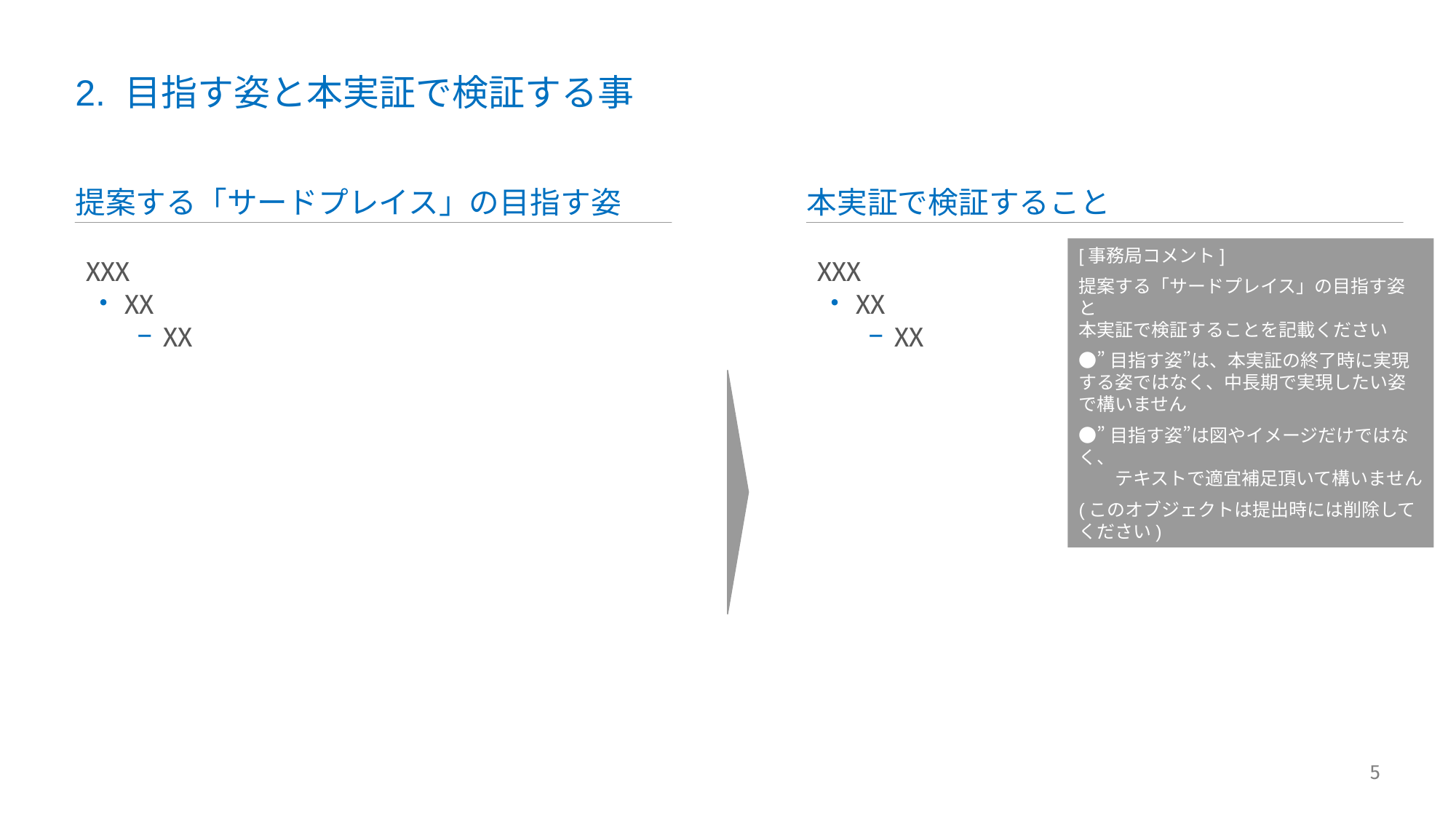

# 2. 目指す姿と本実証で検証する事
提案する「サードプレイス」の目指す姿
本実証で検証すること
[事務局コメント]
提案する「サードプレイス」の目指す姿と
本実証で検証することを記載ください
●”目指す姿”は、本実証の終了時に実現する姿ではなく、中長期で実現したい姿で構いません
●”目指す姿”は図やイメージだけではなく、
　　テキストで適宜補足頂いて構いません
(このオブジェクトは提出時には削除してください)
XXX
XX
XX
XXX
XX
XX